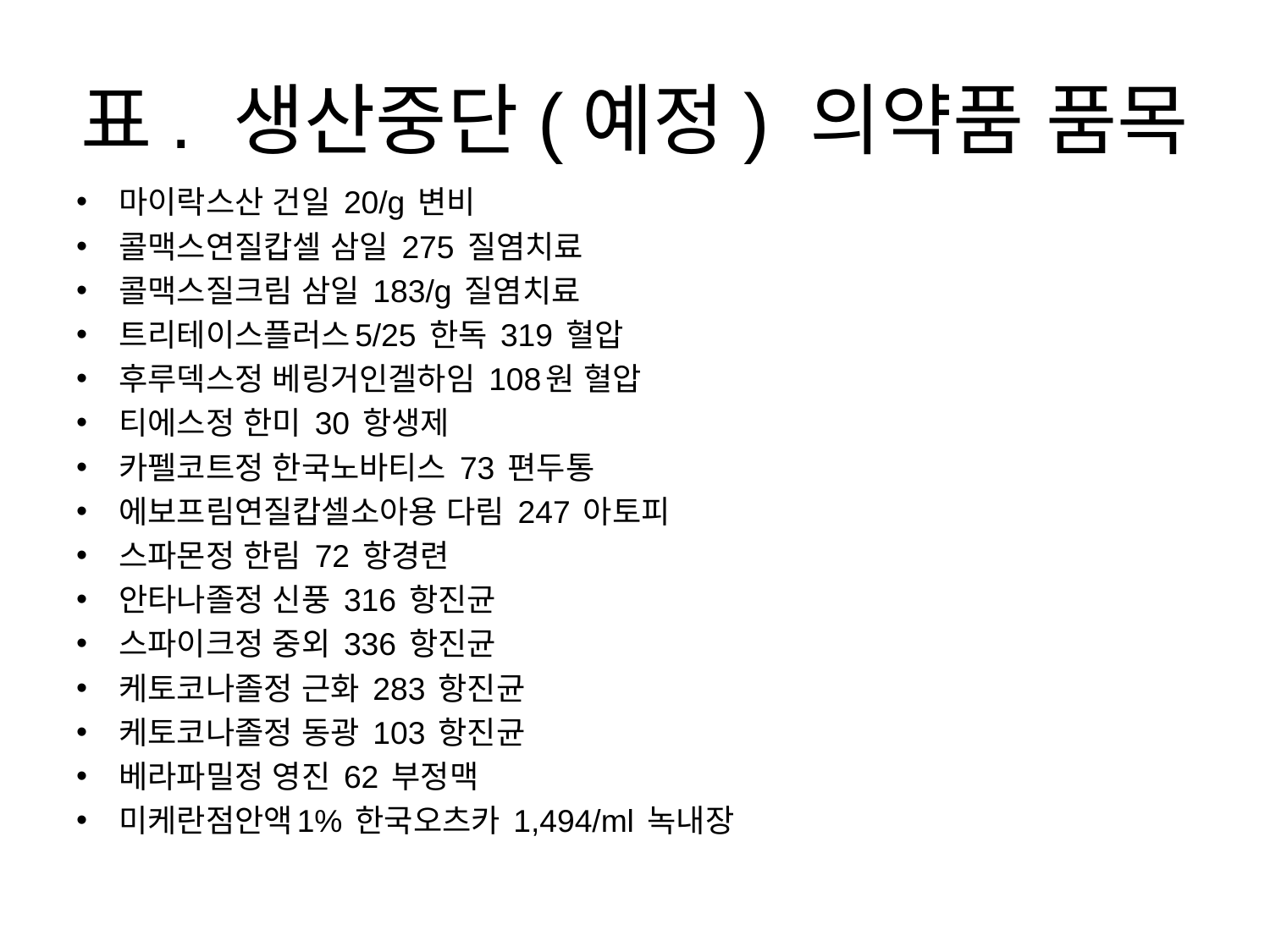

# 표. 생산중단(예정) 의약품 품목
마이락스산 건일 20/g 변비
콜맥스연질캅셀 삼일 275 질염치료
콜맥스질크림 삼일 183/g 질염치료
트리테이스플러스5/25 한독 319 혈압
후루덱스정 베링거인겔하임 108원 혈압
티에스정 한미 30 항생제
카펠코트정 한국노바티스 73 편두통
에보프림연질캅셀소아용 다림 247 아토피
스파몬정 한림 72 항경련
안타나졸정 신풍 316 항진균
스파이크정 중외 336 항진균
케토코나졸정 근화 283 항진균
케토코나졸정 동광 103 항진균
베라파밀정 영진 62 부정맥
미케란점안액1% 한국오츠카 1,494/ml 녹내장